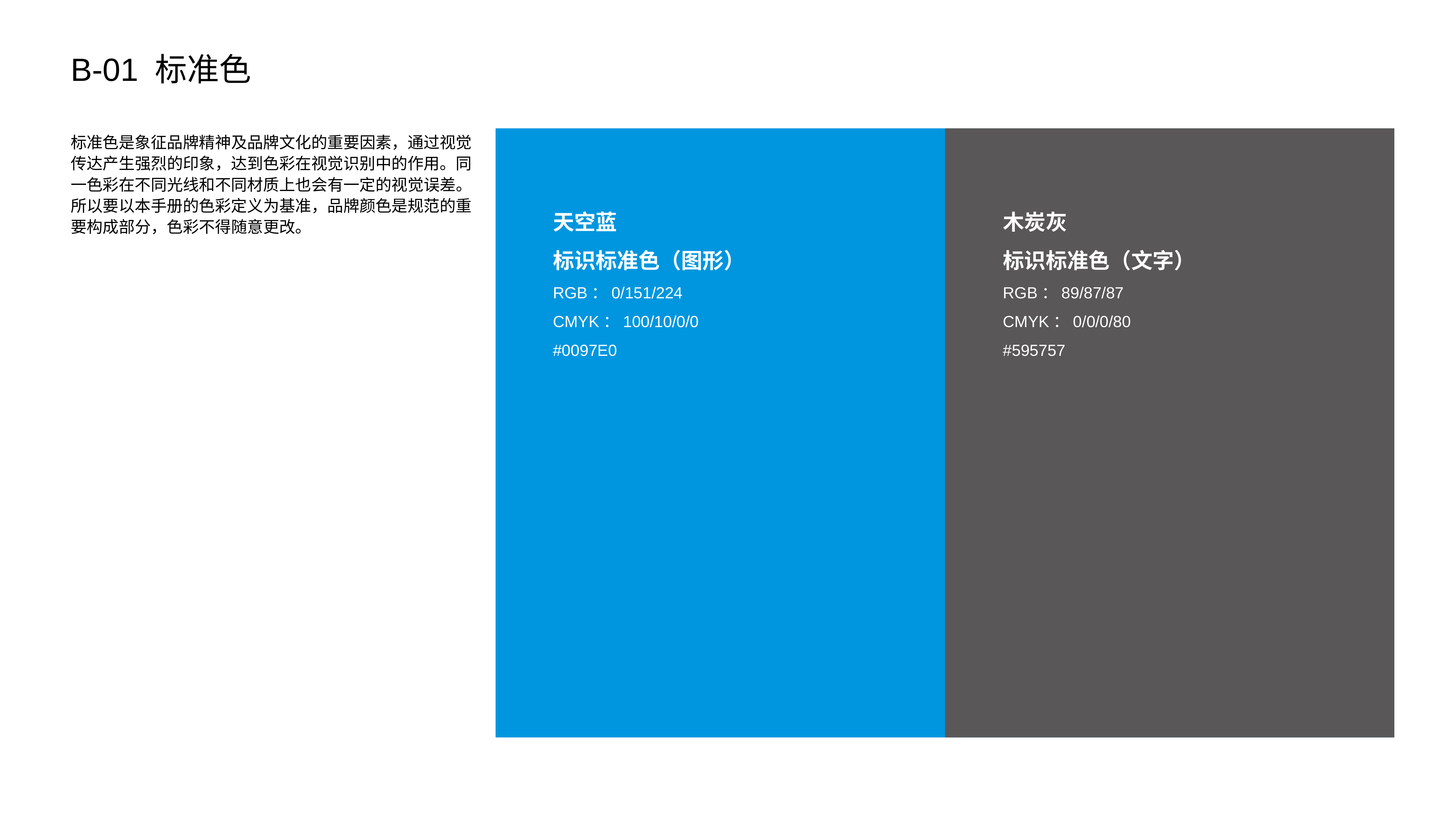

# B-01 标准色
标准色是象征品牌精神及品牌文化的重要因素，通过视觉传达产生强烈的印象，达到色彩在视觉识别中的作用。同一色彩在不同光线和不同材质上也会有一定的视觉误差。所以要以本手册的色彩定义为基准，品牌颜色是规范的重要构成部分，色彩不得随意更改。
木炭灰
标识标准色（文字）
RGB：89/87/87
CMYK：0/0/0/80
#595757
天空蓝
标识标准色（图形）
RGB：0/151/224
CMYK：100/10/0/0
#0097E0
10